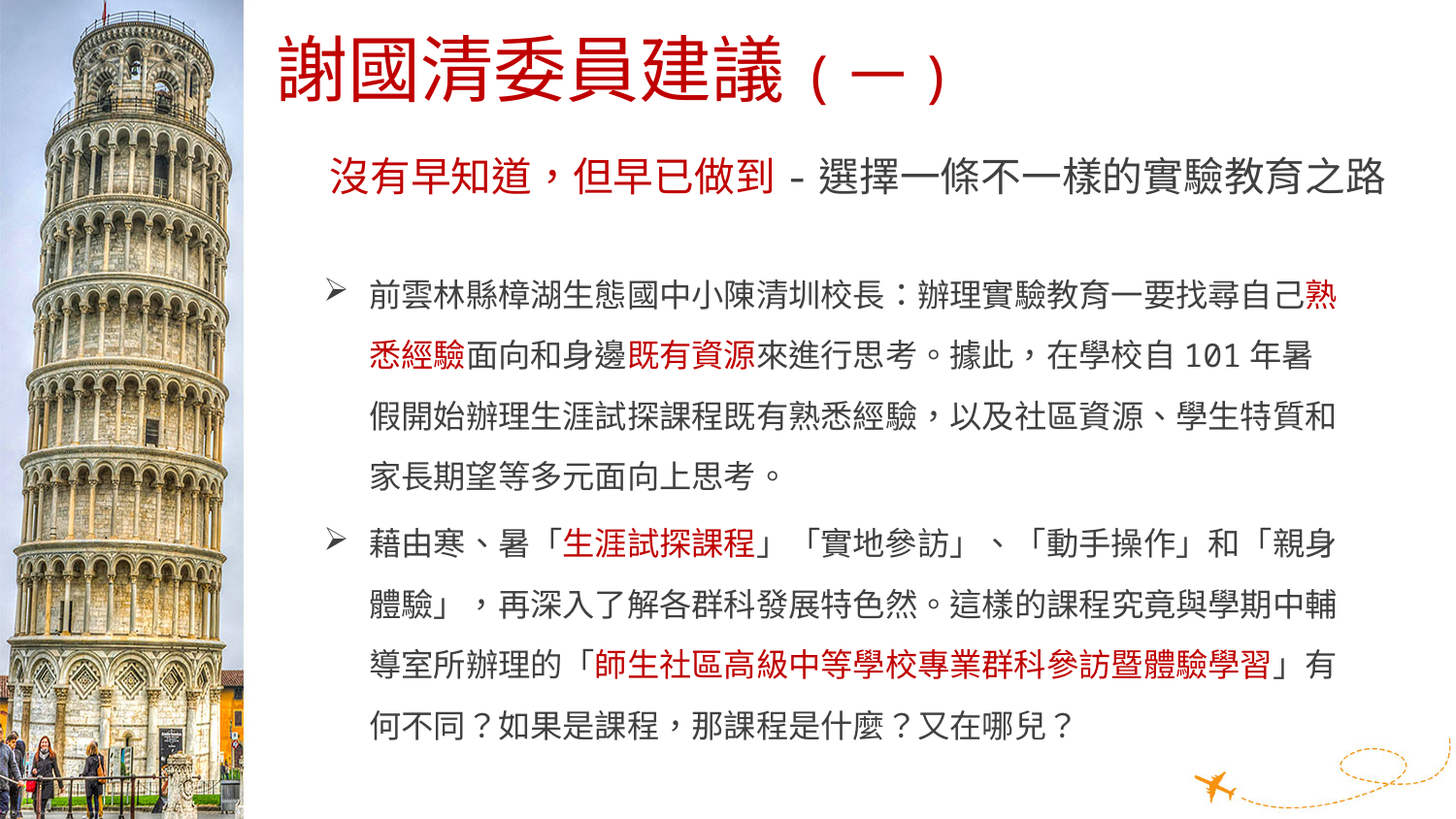

# 謝國清委員建議(一)

沒有早知道，但早已做到-選擇一條不一樣的實驗教育之路

前雲林縣樟湖生態國中小陳清圳校長：辦理實驗教育一要找尋自己熟悉經驗面向和身邊既有資源來進行思考。據此，在學校自101年暑假開始辦理生涯試探課程既有熟悉經驗，以及社區資源、學生特質和家長期望等多元面向上思考。
藉由寒、暑「生涯試探課程」「實地參訪」、「動手操作」和「親身體驗」，再深入了解各群科發展特色然。這樣的課程究竟與學期中輔導室所辦理的「師生社區高級中等學校專業群科參訪暨體驗學習」有何不同？如果是課程，那課程是什麼？又在哪兒？